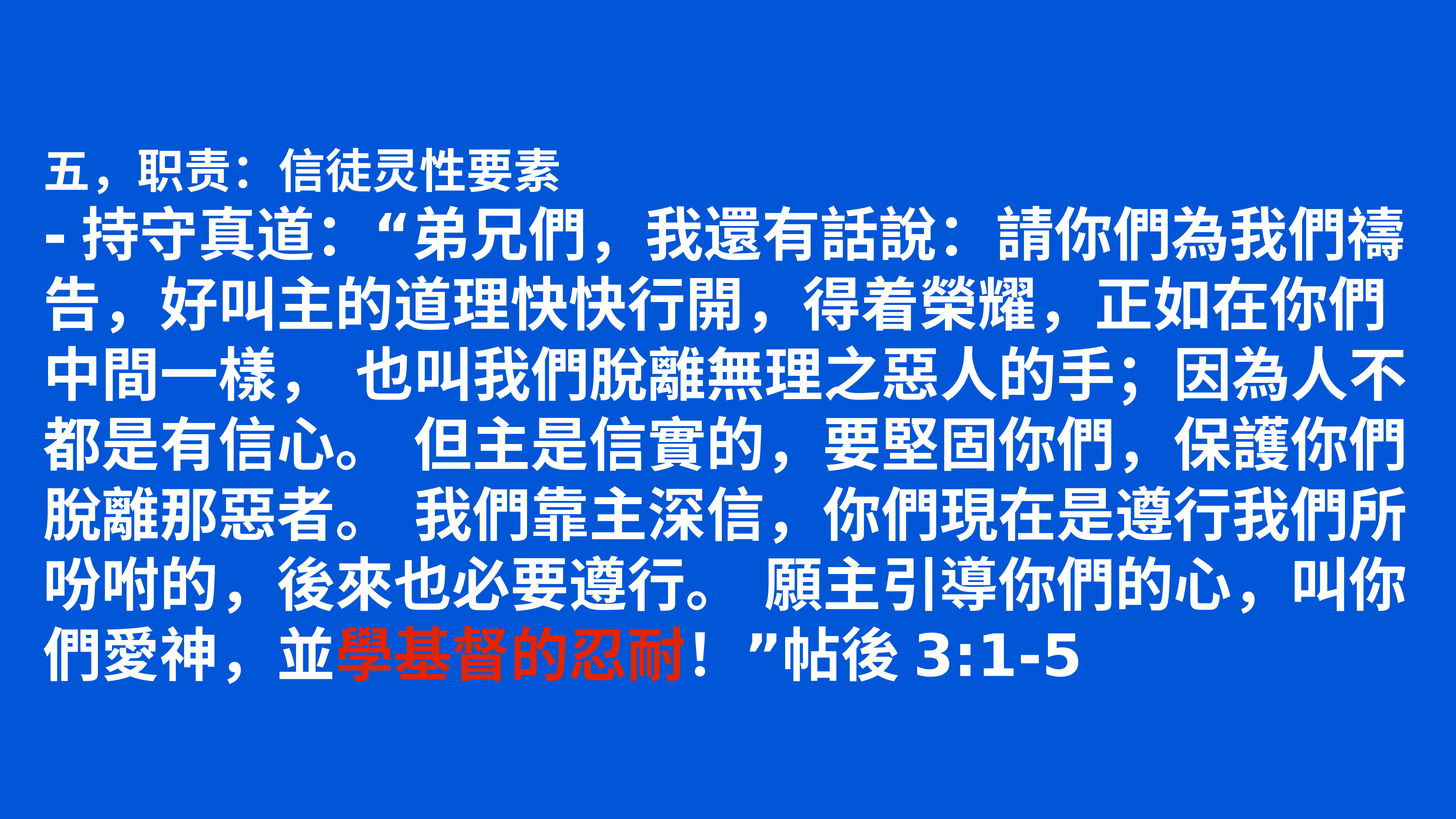

五，职责：信徒灵性要素
-持守真道：“弟兄們，我還有話說：請你們為我們禱告，好叫主的道理快快行開，得着榮耀，正如在你們中間一樣， 也叫我們脫離無理之惡人的手；因為人不都是有信心。 但主是信實的，要堅固你們，保護你們脫離那惡者。 我們靠主深信，你們現在是遵行我們所吩咐的，後來也必要遵行。 願主引導你們的心，叫你們愛神，並學基督的忍耐！”帖後3:1-5